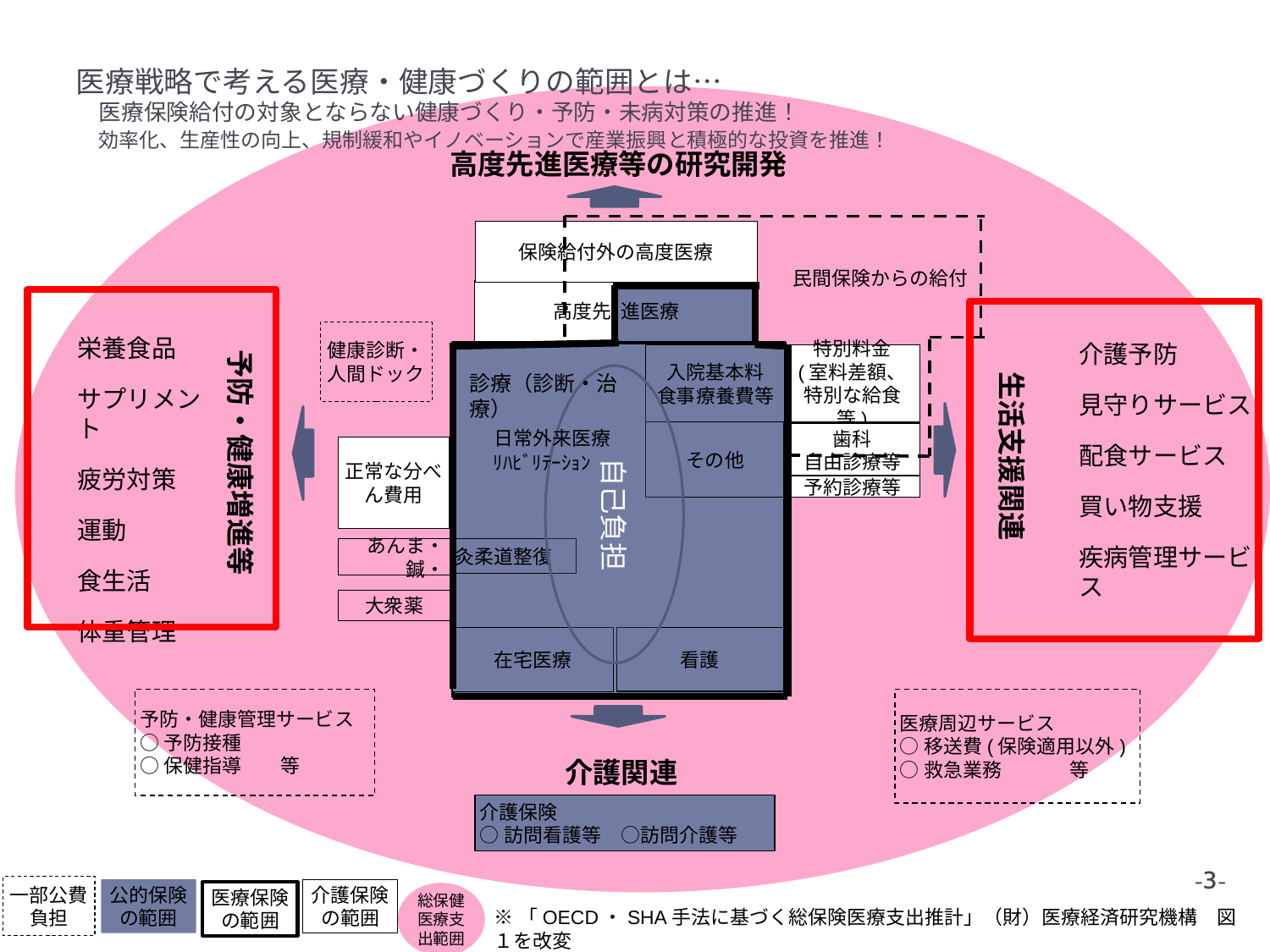

# 医療戦略で考える医療・健康づくりの範囲とは… 　医療保険給付の対象とならない健康づくり・予防・未病対策の推進！ 　効率化、生産性の向上、規制緩和やイノベーションで産業振興と積極的な投資を推進！

高度先進医療等の研究開発

保険給付外の高度医療
民間保険からの給付
高度先
進医療

健康診断・
人間ドック
栄養食品
サプリメント
疲労対策
運動
食生活
体重管理
生活支援関連
介護予防
見守りサービス
配食サービス
買い物支援
疾病管理サービス
予防・健康増進等

特別料金
(室料差額、特別な給食等)
入院基本料
食事療養費等
自己負担
診療（診断・治療）
　日常外来医療
　 ﾘﾊﾋﾞﾘﾃｰｼｮﾝ
その他
歯科
自由診療等
正常な分べん費用

予約診療等
灸柔道整復
あんま・鍼・
大衆薬
在宅医療
看護
予防・健康管理サービス
○予防接種
○保健指導　　等
医療周辺サービス
○移送費(保険適用以外)
○救急業務　           等

介護関連
介護保険
○訪問看護等　○訪問介護等
-3-
一部公費
負担
公的保険の範囲
介護保険の範囲
医療保険の範囲
総保健医療支出範囲
※「OECD・SHA手法に基づく総保険医療支出推計」（財）医療経済研究機構　図１を改変